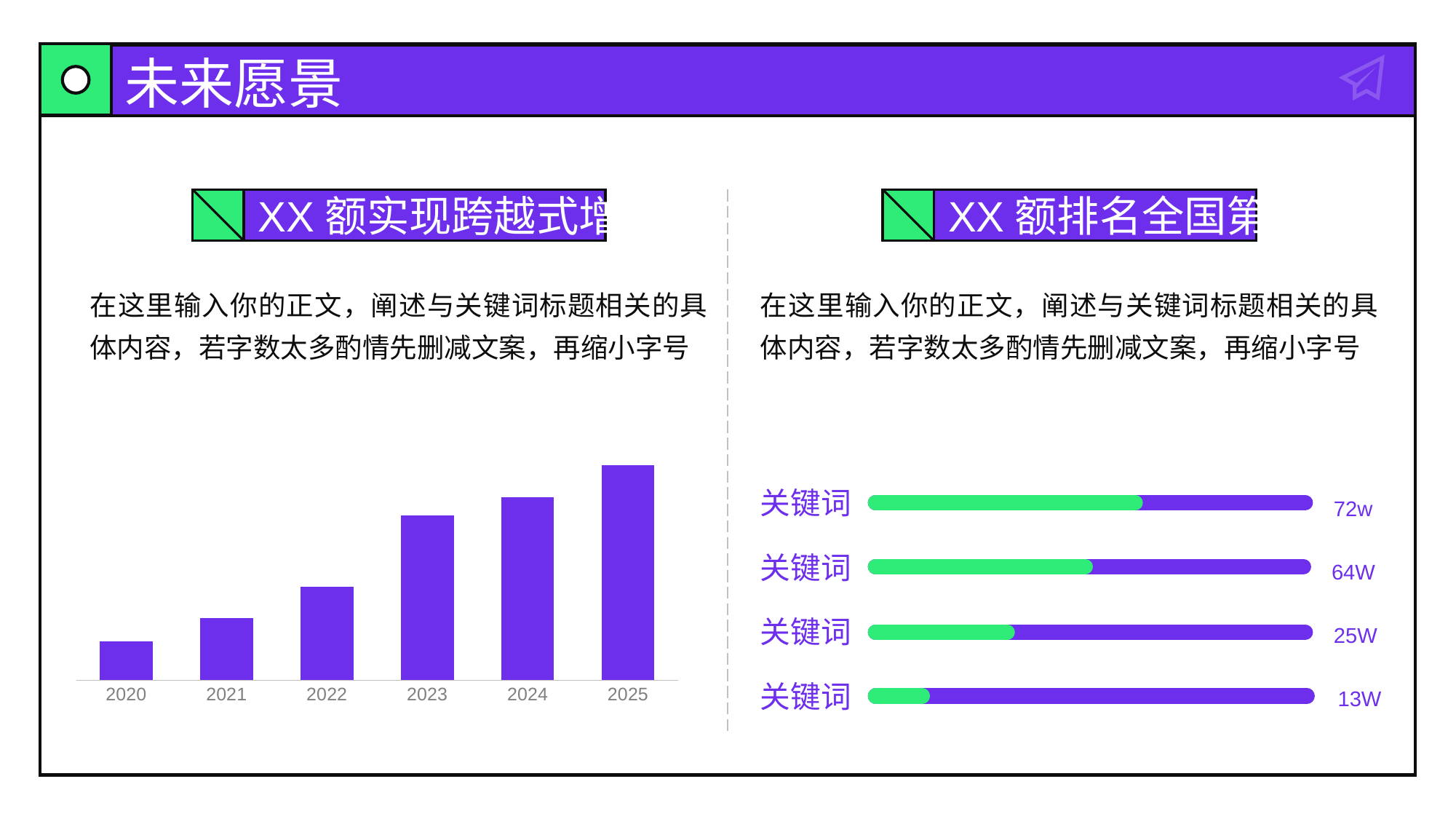

# 未来愿景

XX额排名全国第一

XX额实现跨越式增长
在这里输入你的正文，阐述与关键词标题相关的具体内容，若字数太多酌情先删减文案，再缩小字号
在这里输入你的正文，阐述与关键词标题相关的具体内容，若字数太多酌情先删减文案，再缩小字号

### Chart

| Category | 系列 1 |
|---|---|
| 2020 | 43800.0 |
| 2021 | 69400.0 |
| 2022 | 104400.0 |
| 2023 | 184400.0 |
| 2024 | 204400.0 |
| 2025 | 240000.0 |
关键词
72w
关键词
64W
关键词
25W
关键词
13W